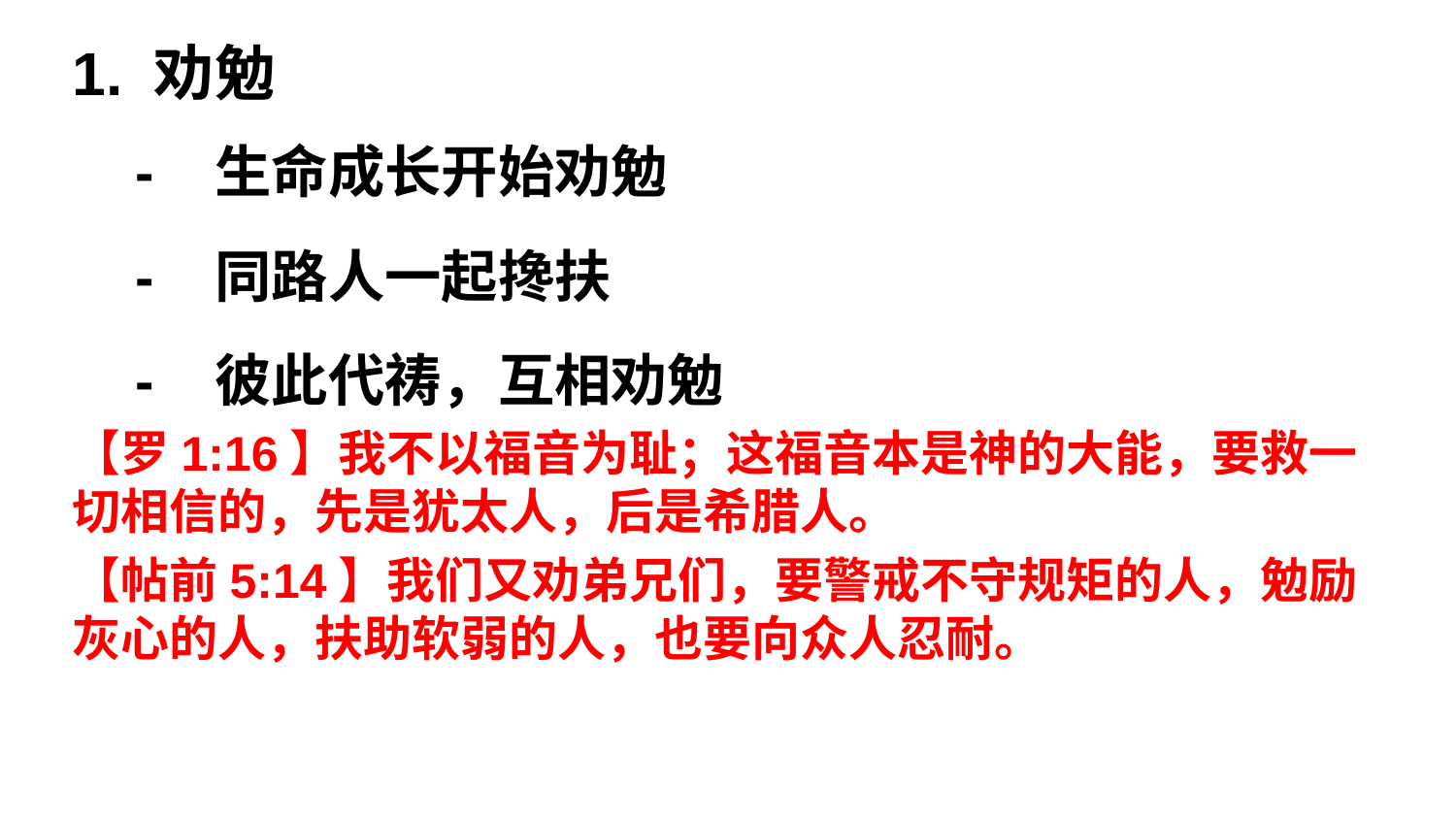

1. 劝勉
    -   生命成长开始劝勉
    -   同路人一起搀扶
    -   彼此代祷，互相劝勉
【罗1:16】我不以福音为耻；这福音本是神的大能，要救一切相信的，先是犹太人，后是希腊人。
【帖前5:14】我们又劝弟兄们，要警戒不守规矩的人，勉励灰心的人，扶助软弱的人，也要向众人忍耐。